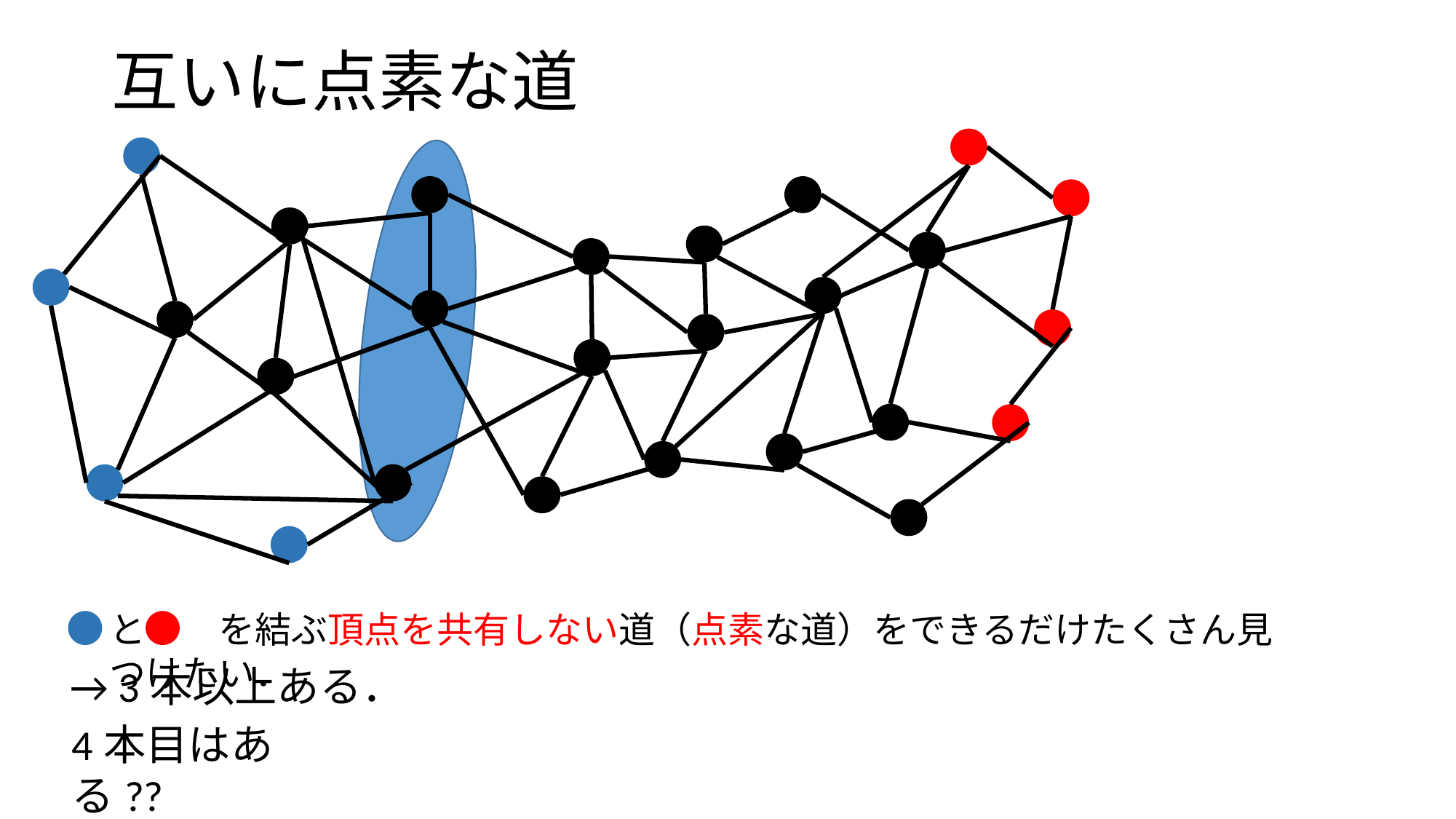

# 互いに点素な道

と　　を結ぶ頂点を共有しない道（点素な道）をできるだけたくさん見つけたい．

→ 3本以上ある．
4本目はある??